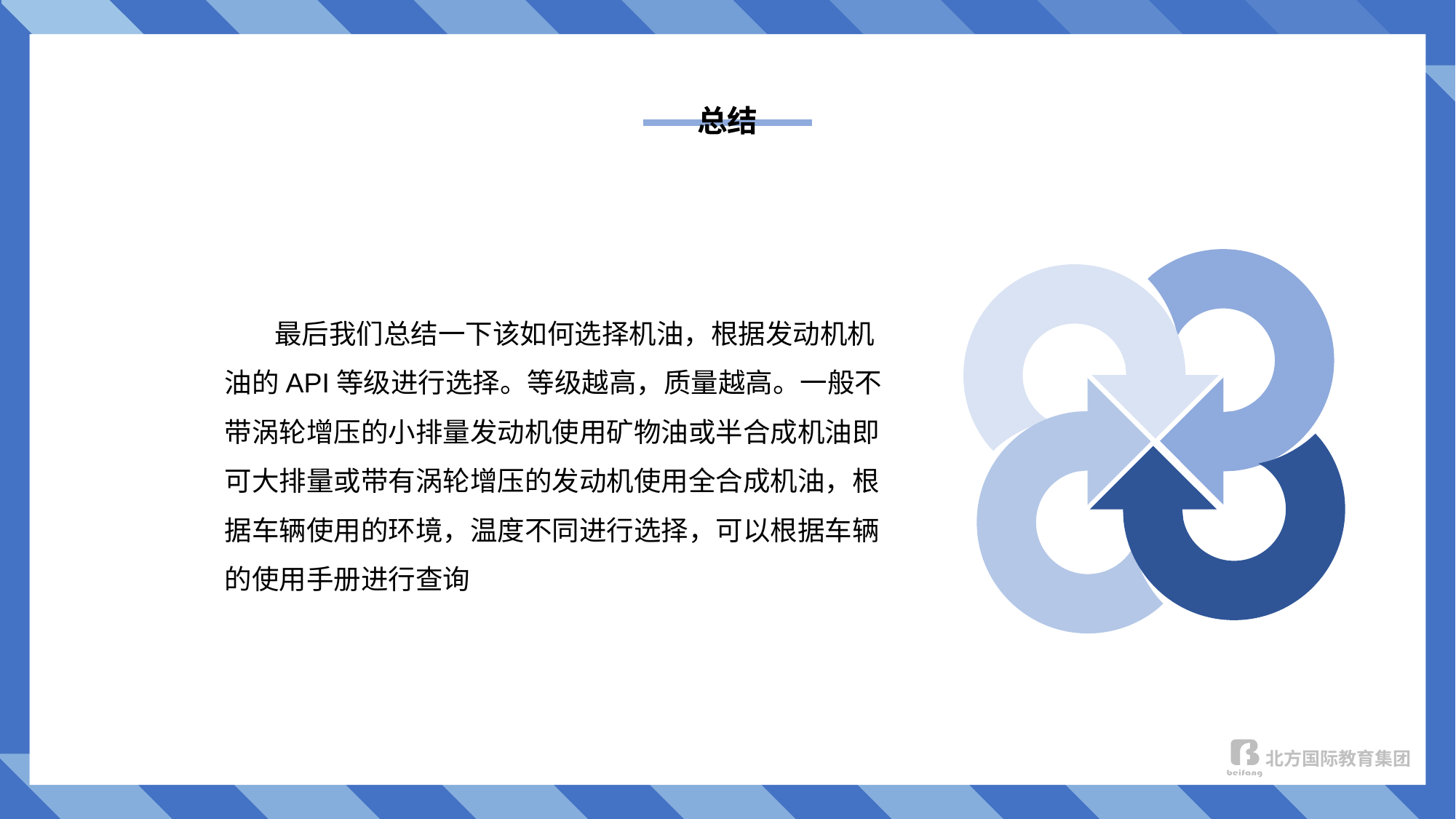

总结

       最后我们总结一下该如何选择机油，根据发动机机油的API等级进行选择。等级越高，质量越高。一般不带涡轮增压的小排量发动机使用矿物油或半合成机油即可大排量或带有涡轮增压的发动机使用全合成机油，根据车辆使用的环境，温度不同进行选择，可以根据车辆的使用手册进行查询